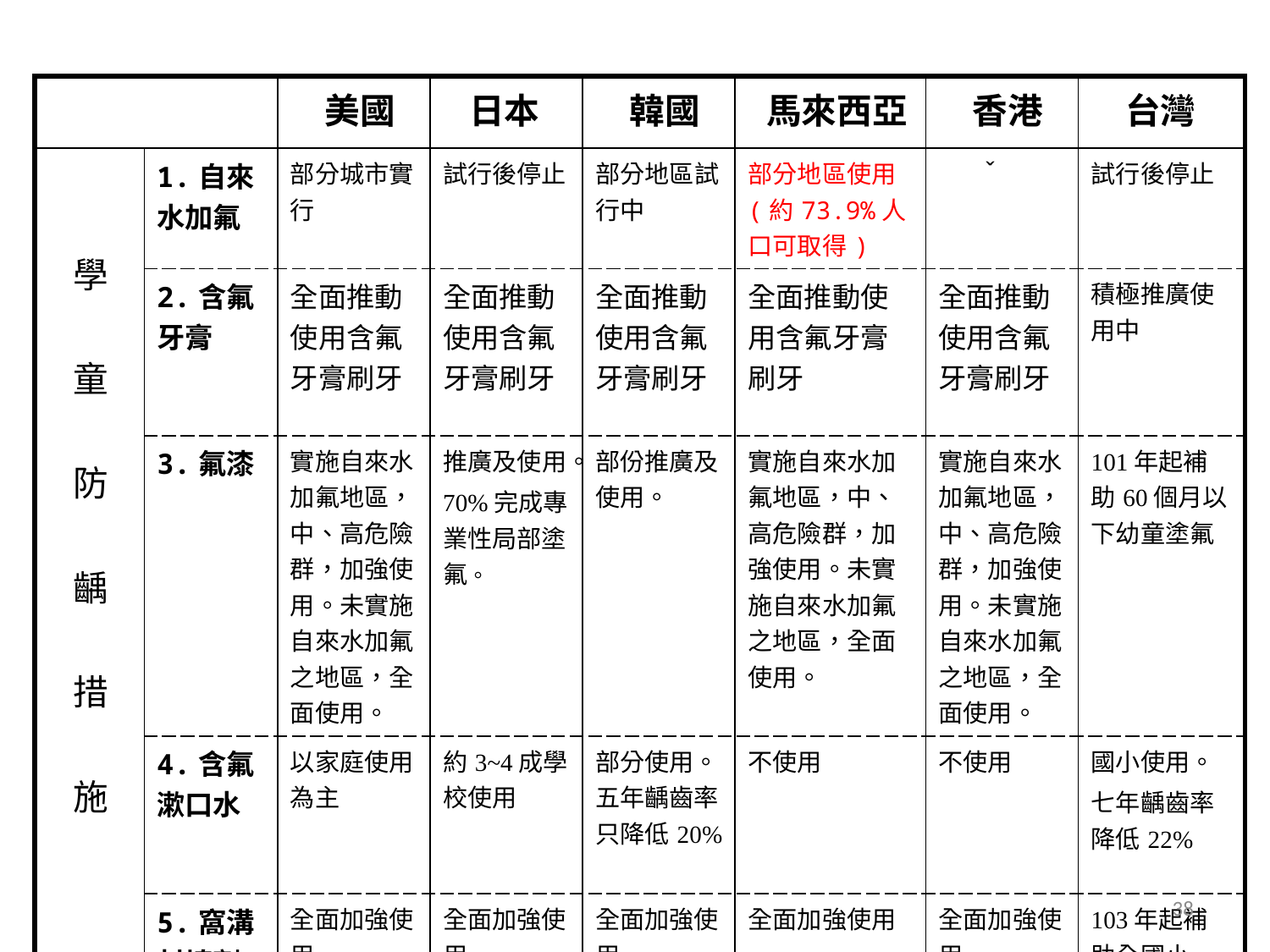

|  |  | 美國 | 日本 | 韓國 | 馬來西亞 | 香港 | 台灣 |
| --- | --- | --- | --- | --- | --- | --- | --- |
| 學 童 防 齲 措 施 | 1.自來水加氟 | 部分城市實行 | 試行後停止 | 部分地區試行中 | 部分地區使用(約73.9%人口可取得) | ˇ | 試行後停止 |
|  | 2.含氟牙膏 | 全面推動使用含氟牙膏刷牙 | 全面推動使用含氟牙膏刷牙 | 全面推動使用含氟牙膏刷牙 | 全面推動使用含氟牙膏刷牙 | 全面推動使用含氟牙膏刷牙 | 積極推廣使用中 |
|  | 3.氟漆 | 實施自來水加氟地區，中、高危險群，加強使用。未實施自來水加氟之地區，全面使用。 | 推廣及使用。 70%完成專業性局部塗氟。 | 部份推廣及使用。 | 實施自來水加氟地區，中、高危險群，加強使用。未實施自來水加氟之地區，全面使用。 | 實施自來水加氟地區，中、高危險群，加強使用。未實施自來水加氟之地區，全面使用。 | 101年起補助60個月以下幼童塗氟 |
|  | 4.含氟漱口水 | 以家庭使用為主 | 約3~4成學校使用 | 部分使用。五年齲齒率只降低20% | 不使用 | 不使用 | 國小使用。 七年齲齒率降低22% |
|  | 5.窩溝封填劑 | 全面加強使用 | 全面加強使用 | 全面加強使用 | 全面加強使用 | 全面加強使用 | 103年起補助全國小一學童施作第一大臼齒 |
38